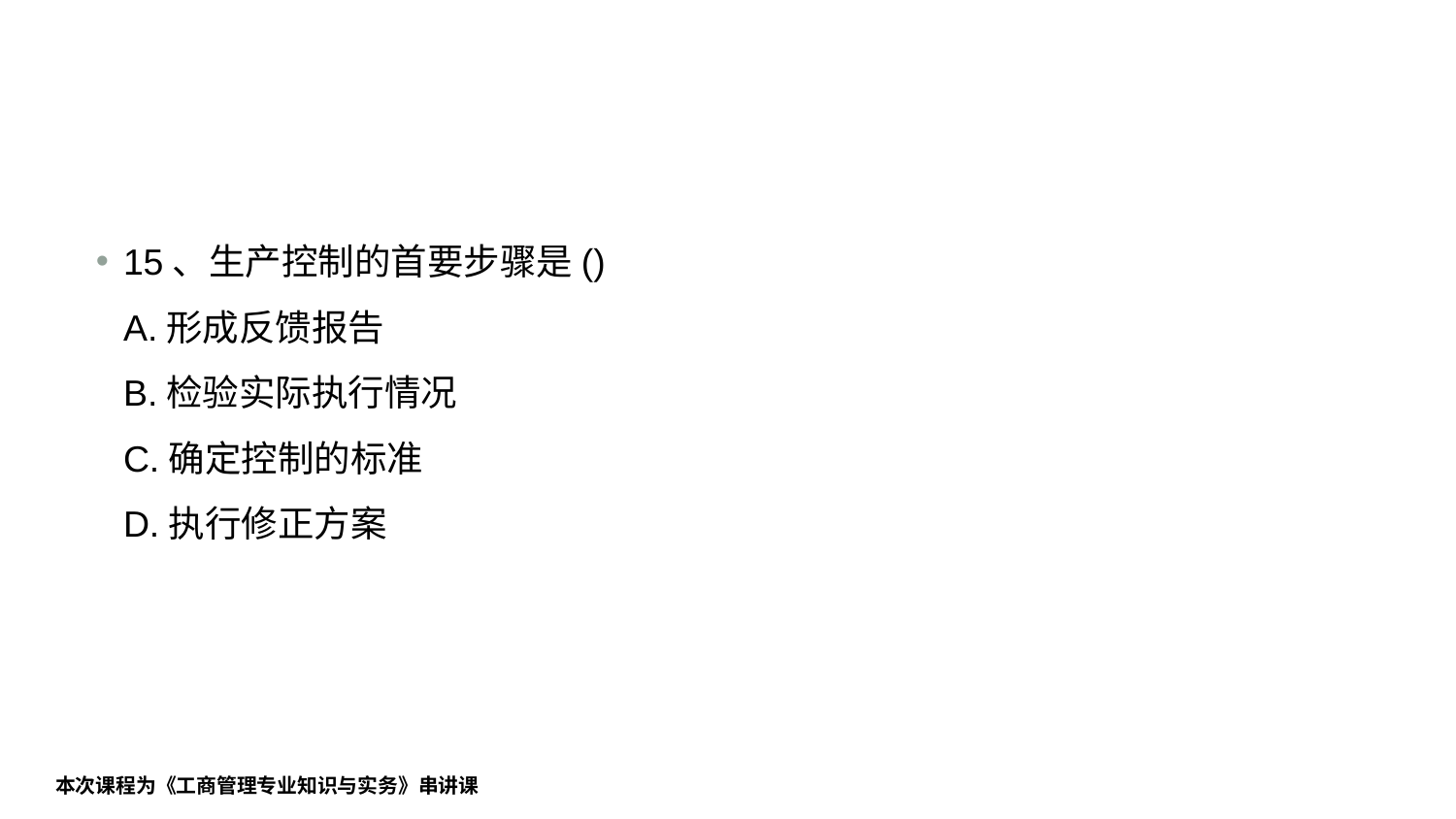

#

15、生产控制的首要步骤是()
A.形成反馈报告
B.检验实际执行情况
C.确定控制的标准
D.执行修正方案